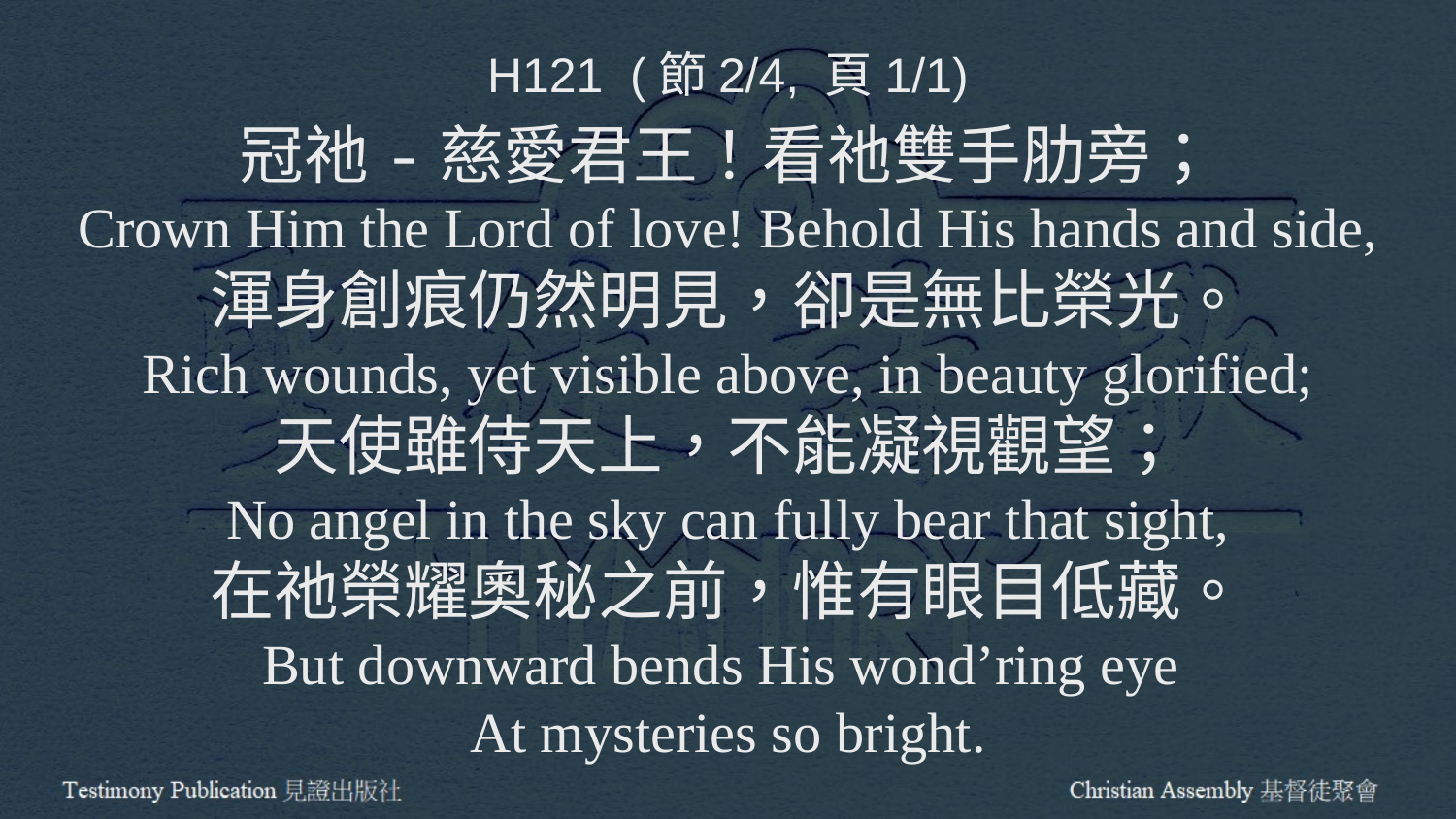

H121  (節2/4, 頁1/1)
冠祂-慈愛君王！看祂雙手肋旁；
Crown Him the Lord of love! Behold His hands and side,
渾身創痕仍然明見，卻是無比榮光。
Rich wounds, yet visible above, in beauty glorified;
天使雖侍天上，不能凝視觀望；
No angel in the sky can fully bear that sight,
在祂榮耀奧秘之前，惟有眼目低藏。
But downward bends His wond’ring eye
At mysteries so bright.